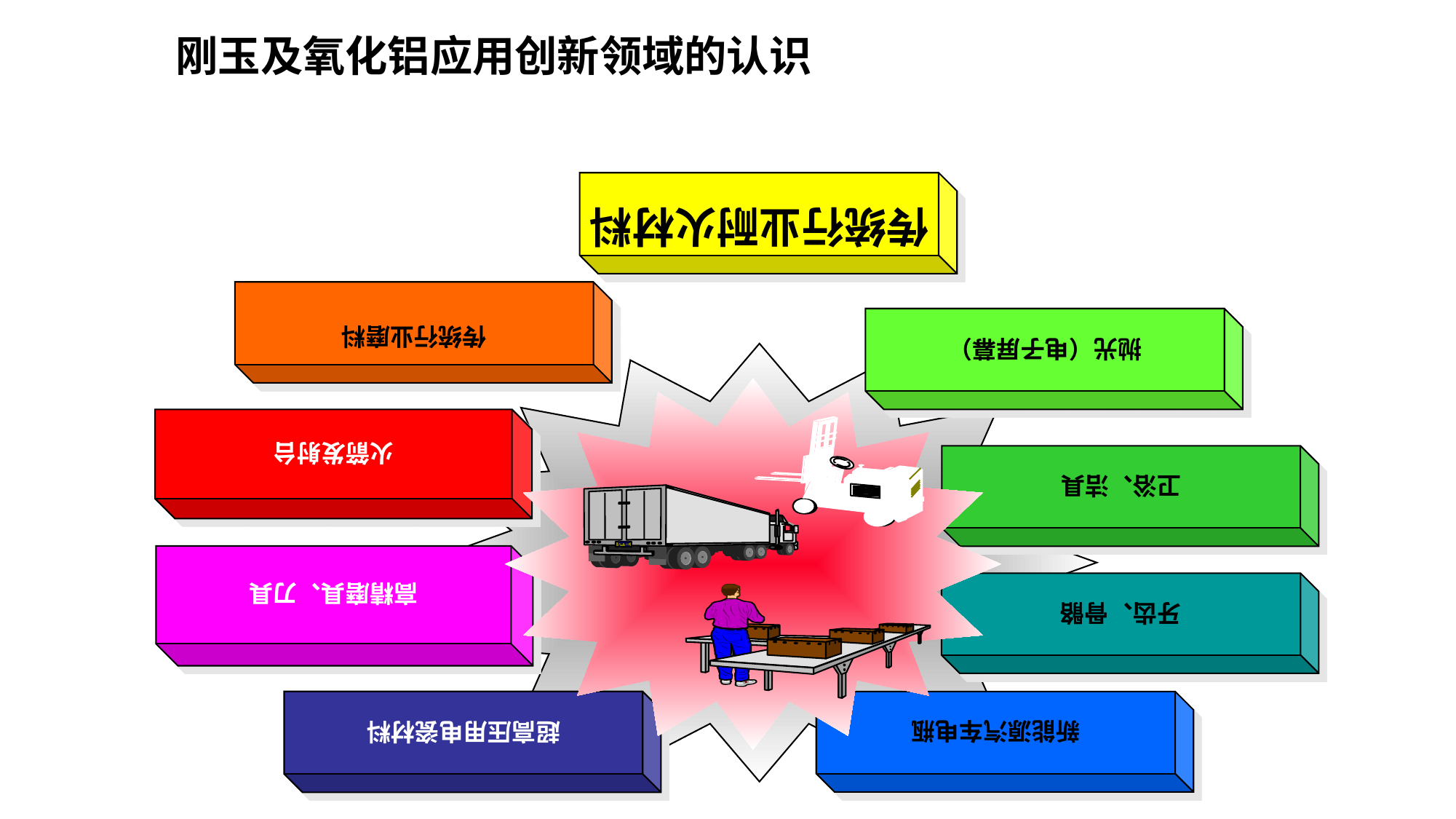

刚玉及氧化铝应用创新领域的认识
传统行业耐火材料

传统行业磨料

抛光（电子屏幕）
火箭发射台
卫浴、洁具

高精磨具、刀具
牙齿、骨骼
新能源汽车电瓶
超高压用电瓷材料